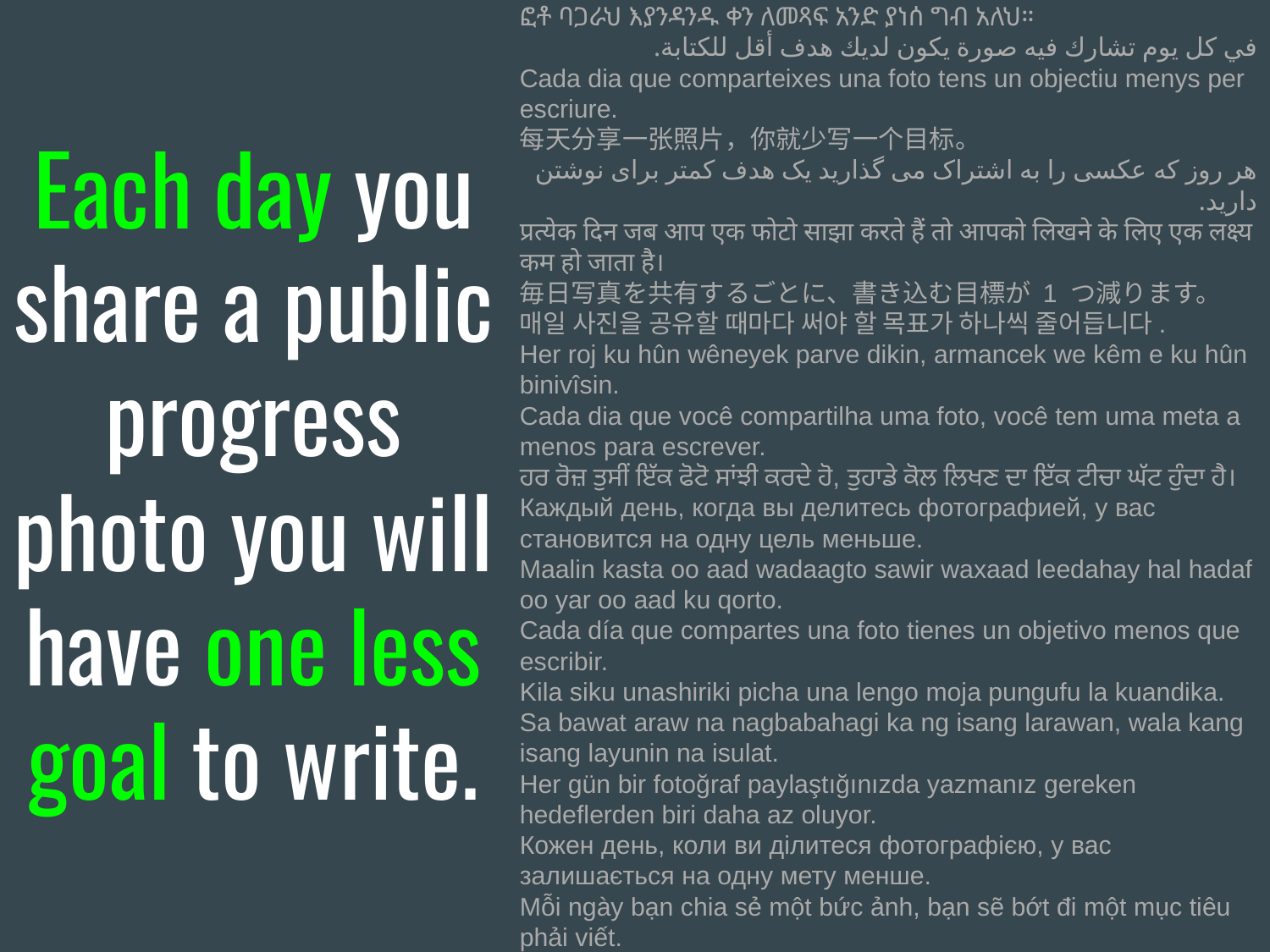

Each day you share a public progress photo you will have one less goal to write.
ፎቶ ባጋራህ እያንዳንዱ ቀን ለመጻፍ አንድ ያነሰ ግብ አለህ።
في كل يوم تشارك فيه صورة يكون لديك هدف أقل للكتابة.
Cada dia que comparteixes una foto tens un objectiu menys per escriure.
每天分享一张照片，你就少写一个目标。
هر روز که عکسی را به اشتراک می گذارید یک هدف کمتر برای نوشتن دارید.
प्रत्येक दिन जब आप एक फोटो साझा करते हैं तो आपको लिखने के लिए एक लक्ष्य कम हो जाता है।
毎日写真を共有するごとに、書き込む目標が 1 つ減ります。
매일 사진을 공유할 때마다 써야 할 목표가 하나씩 줄어듭니다.
Her roj ku hûn wêneyek parve dikin, armancek we kêm e ku hûn binivîsin.
Cada dia que você compartilha uma foto, você tem uma meta a menos para escrever.
ਹਰ ਰੋਜ਼ ਤੁਸੀਂ ਇੱਕ ਫੋਟੋ ਸਾਂਝੀ ਕਰਦੇ ਹੋ, ਤੁਹਾਡੇ ਕੋਲ ਲਿਖਣ ਦਾ ਇੱਕ ਟੀਚਾ ਘੱਟ ਹੁੰਦਾ ਹੈ।
Каждый день, когда вы делитесь фотографией, у вас становится на одну цель меньше.
Maalin kasta oo aad wadaagto sawir waxaad leedahay hal hadaf oo yar oo aad ku qorto.
Cada día que compartes una foto tienes un objetivo menos que escribir.
Kila siku unashiriki picha una lengo moja pungufu la kuandika.
Sa bawat araw na nagbabahagi ka ng isang larawan, wala kang isang layunin na isulat.
Her gün bir fotoğraf paylaştığınızda yazmanız gereken hedeflerden biri daha az oluyor.
Кожен день, коли ви ділитеся фотографією, у вас залишається на одну мету менше.
Mỗi ngày bạn chia sẻ một bức ảnh, bạn sẽ bớt đi một mục tiêu phải viết.